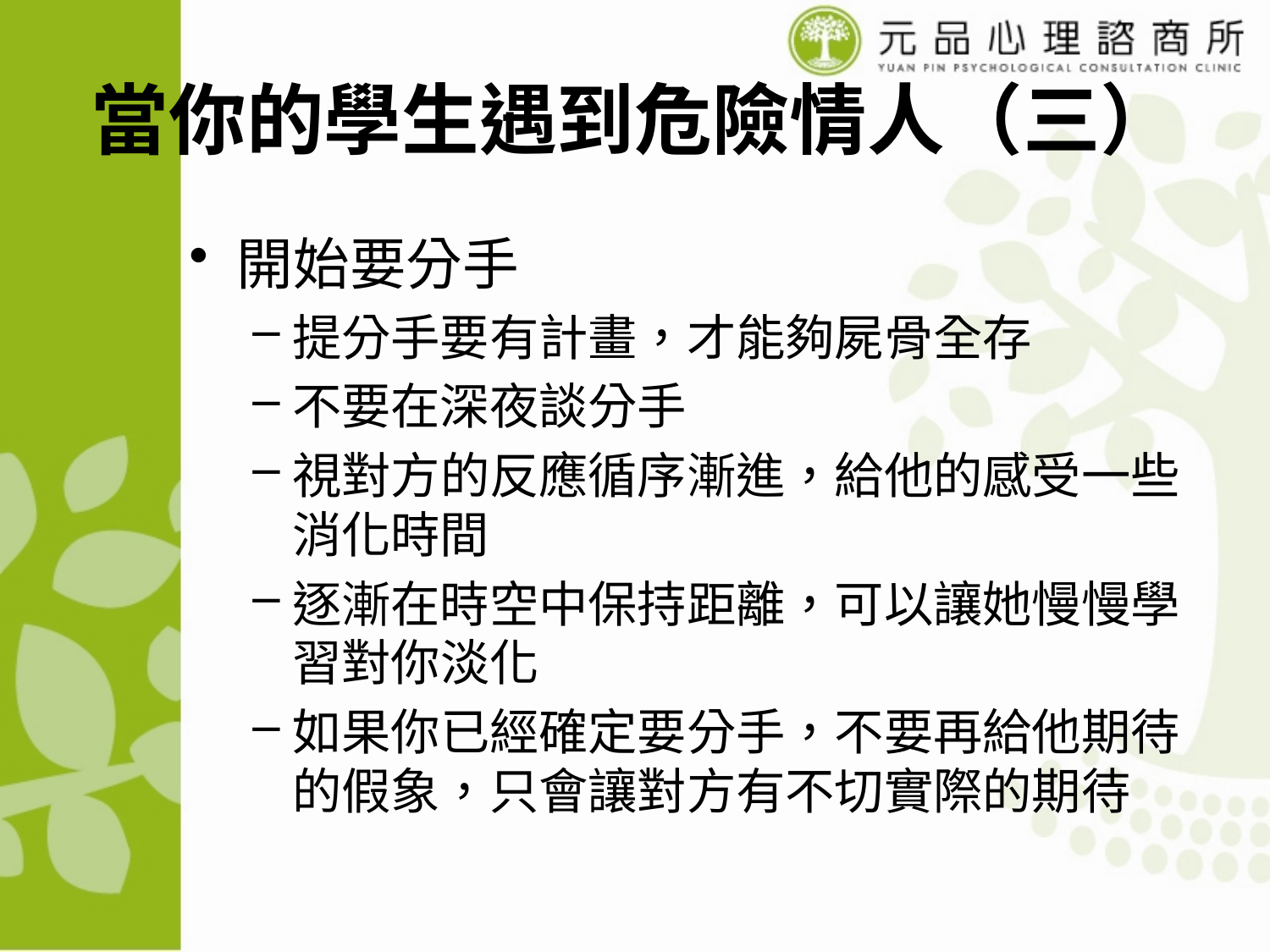

# 當你的學生遇到危險情人（三）
開始要分手
提分手要有計畫，才能夠屍骨全存
不要在深夜談分手
視對方的反應循序漸進，給他的感受一些消化時間
逐漸在時空中保持距離，可以讓她慢慢學習對你淡化
如果你已經確定要分手，不要再給他期待的假象，只會讓對方有不切實際的期待